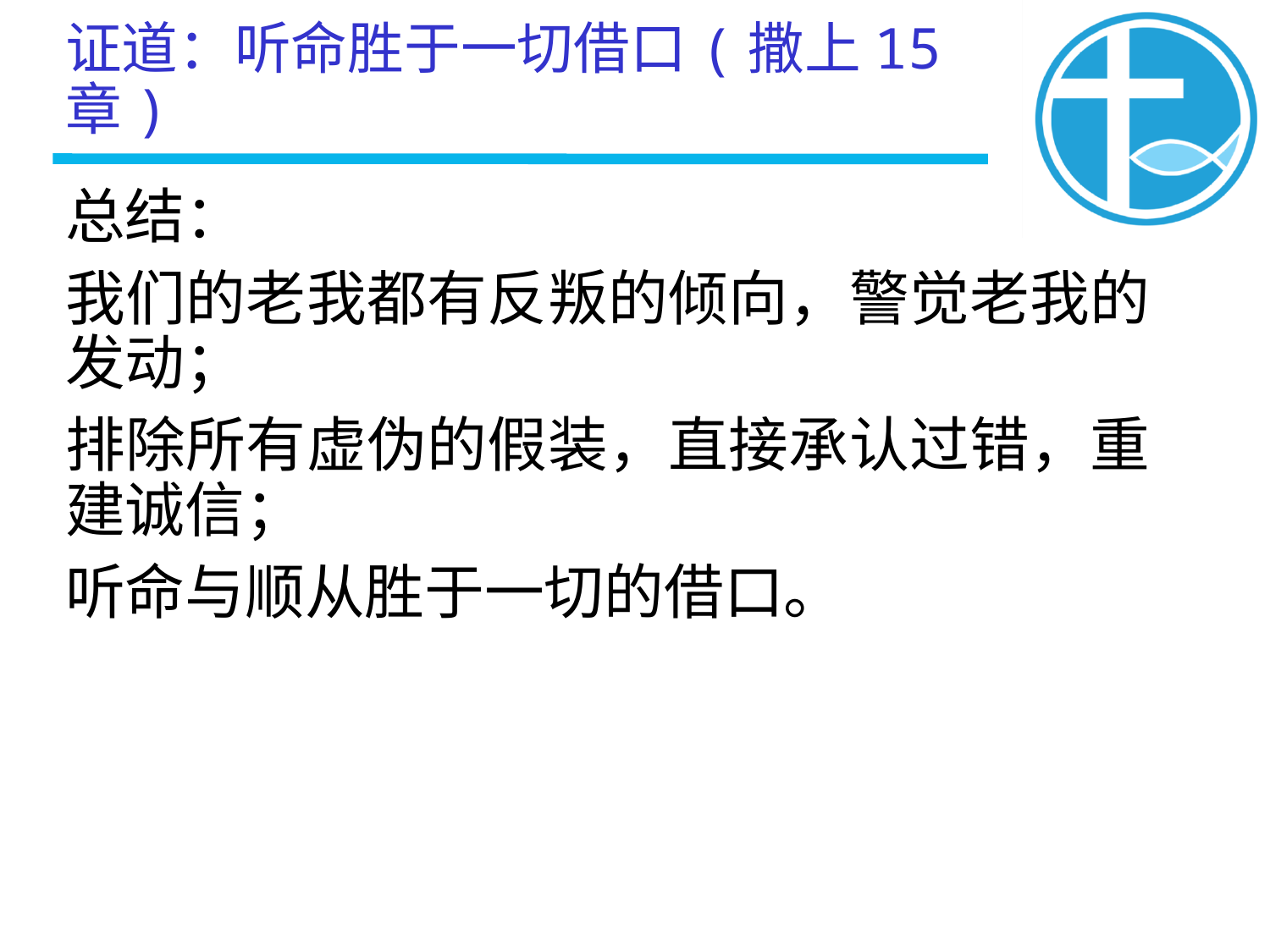

证道：听命胜于一切借口(撒上15章)
总结：
我们的老我都有反叛的倾向，警觉老我的发动；
排除所有虚伪的假装，直接承认过错，重建诚信；
听命与顺从胜于一切的借口。